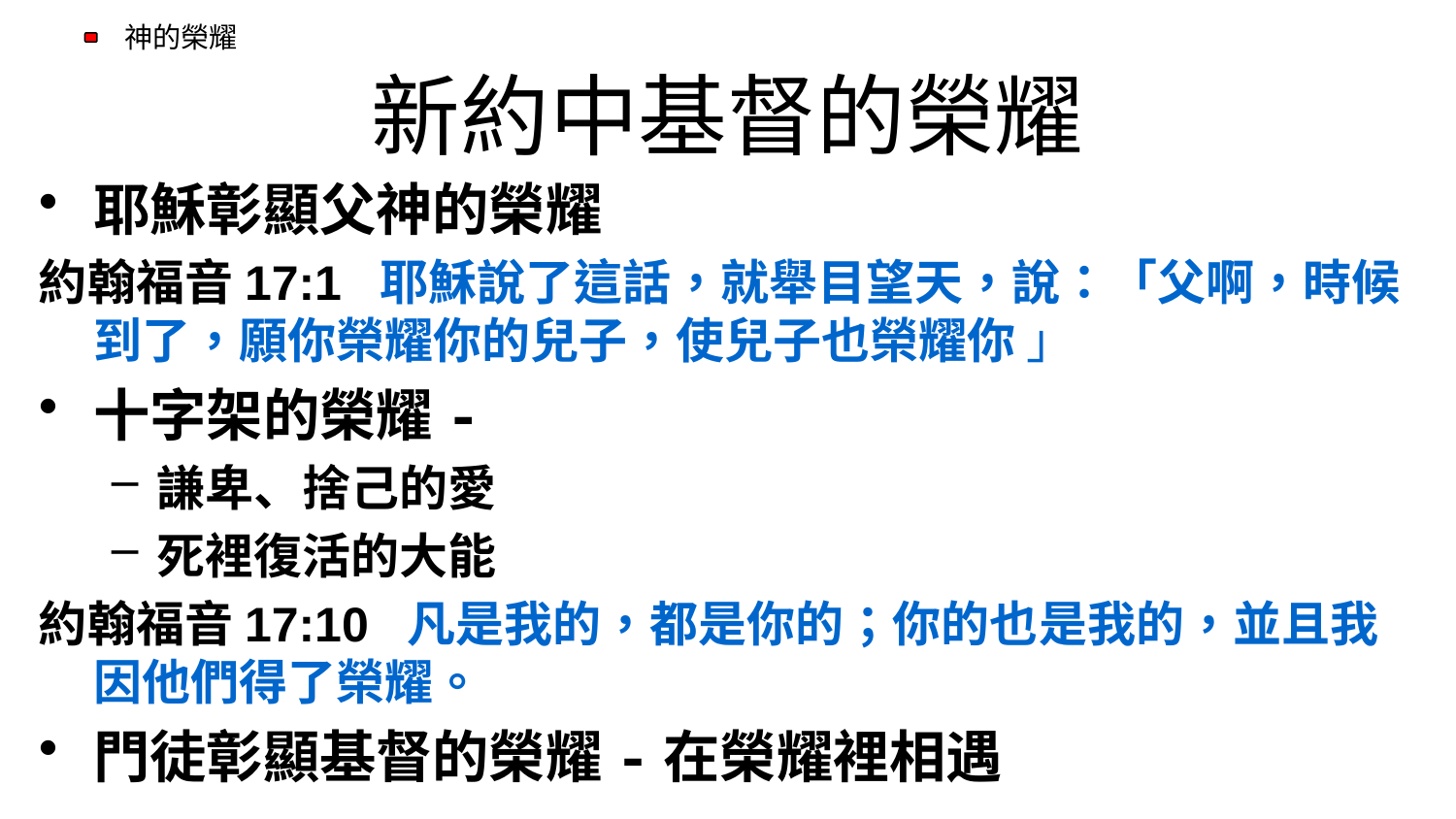

# 新約中基督的榮耀
耶穌彰顯父神的榮耀
約翰福音17:1  耶穌說了這話，就舉目望天，說：「父啊，時候到了，願你榮耀你的兒子，使兒子也榮耀你 」
十字架的榮耀-
謙卑、捨己的愛
死裡復活的大能
約翰福音17:10  凡是我的，都是你的；你的也是我的，並且我因他們得了榮耀。
門徒彰顯基督的榮耀-在榮耀裡相遇